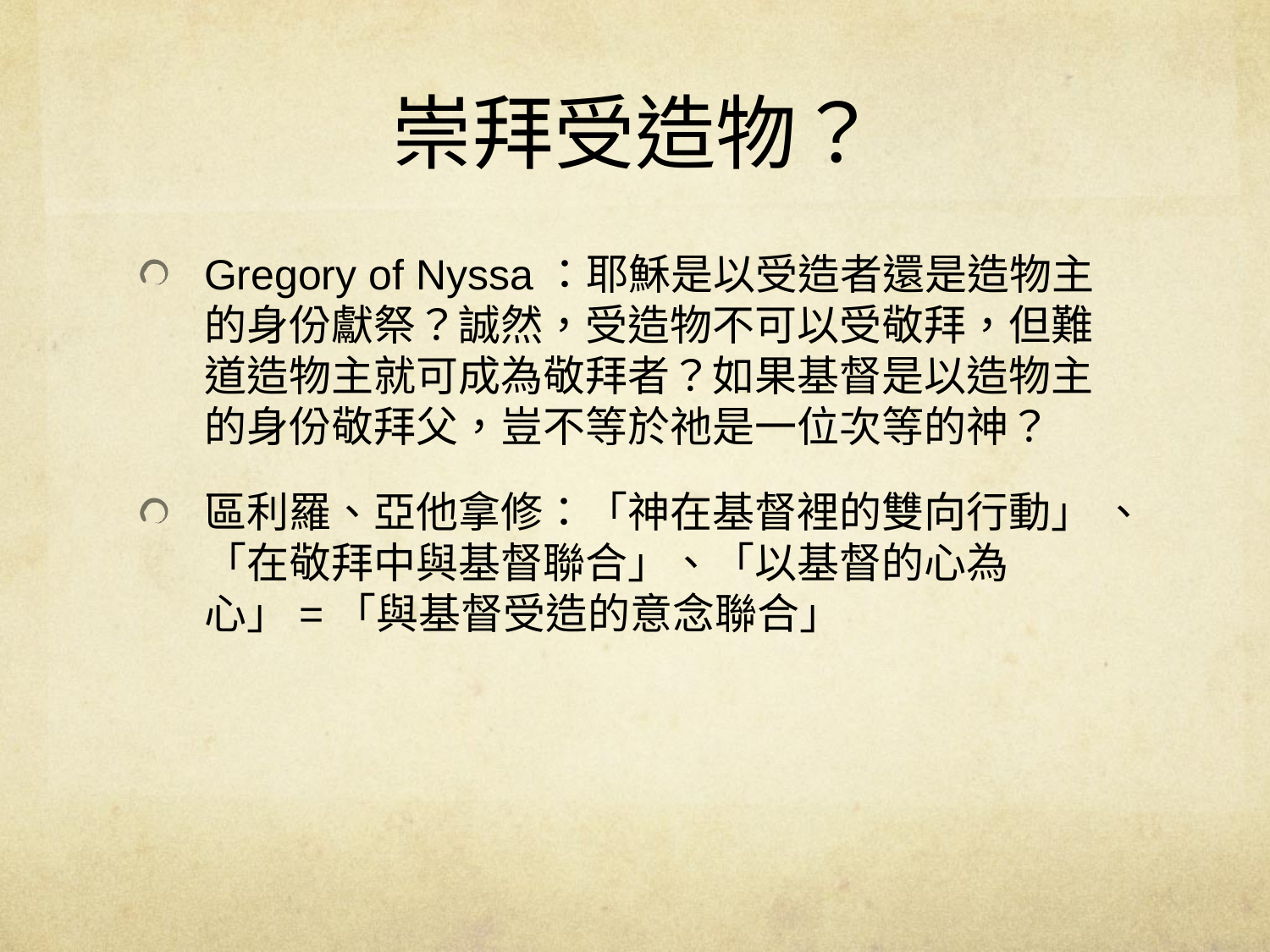

# 崇拜受造物？
Gregory of Nyssa：耶穌是以受造者還是造物主的身份獻祭？誠然，受造物不可以受敬拜，但難道造物主就可成為敬拜者？如果基督是以造物主的身份敬拜父，豈不等於祂是一位次等的神？
區利羅、亞他拿修：「神在基督裡的雙向行動」 、「在敬拜中與基督聯合」、「以基督的心為心」=「與基督受造的意念聯合」